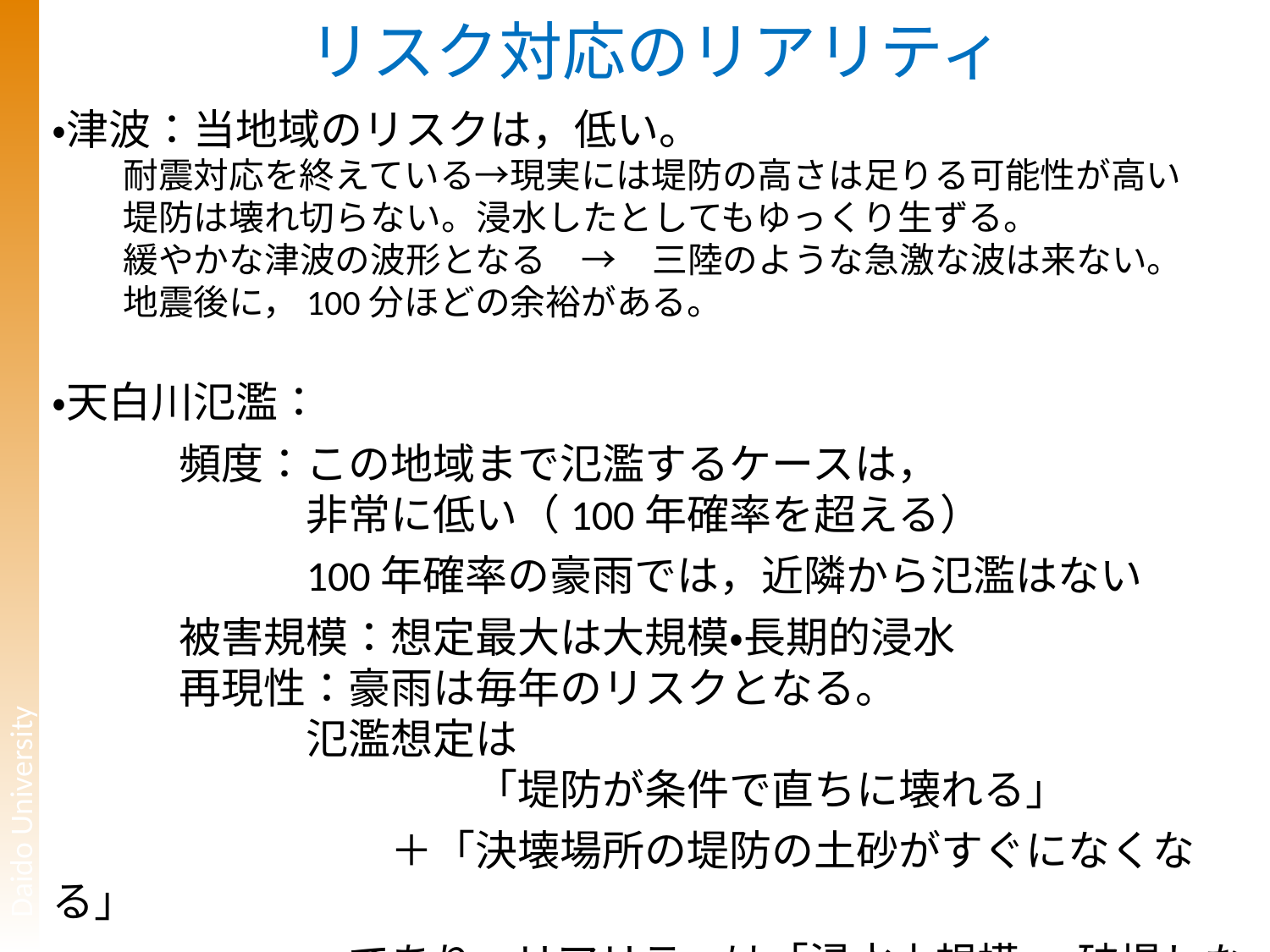

# リスク対応のリアリティ
・津波：当地域のリスクは，低い。
　　耐震対応を終えている→現実には堤防の高さは足りる可能性が高い
　　堤防は壊れ切らない。浸水したとしてもゆっくり生ずる。
　　緩やかな津波の波形となる　→　三陸のような急激な波は来ない。
　　地震後に，100分ほどの余裕がある。
・天白川氾濫：
	頻度：この地域まで氾濫するケースは，
		非常に低い（100年確率を超える）
		100年確率の豪雨では，近隣から氾濫はない
	被害規模：想定最大は大規模・長期的浸水
	再現性：豪雨は毎年のリスクとなる。
		氾濫想定は
　　　　　　　　　　「堤防が条件で直ちに壊れる」
		　　＋「決壊場所の堤防の土砂がすぐになくなる」
		　であり，リアリティは「浸水小規模or破堤しない」